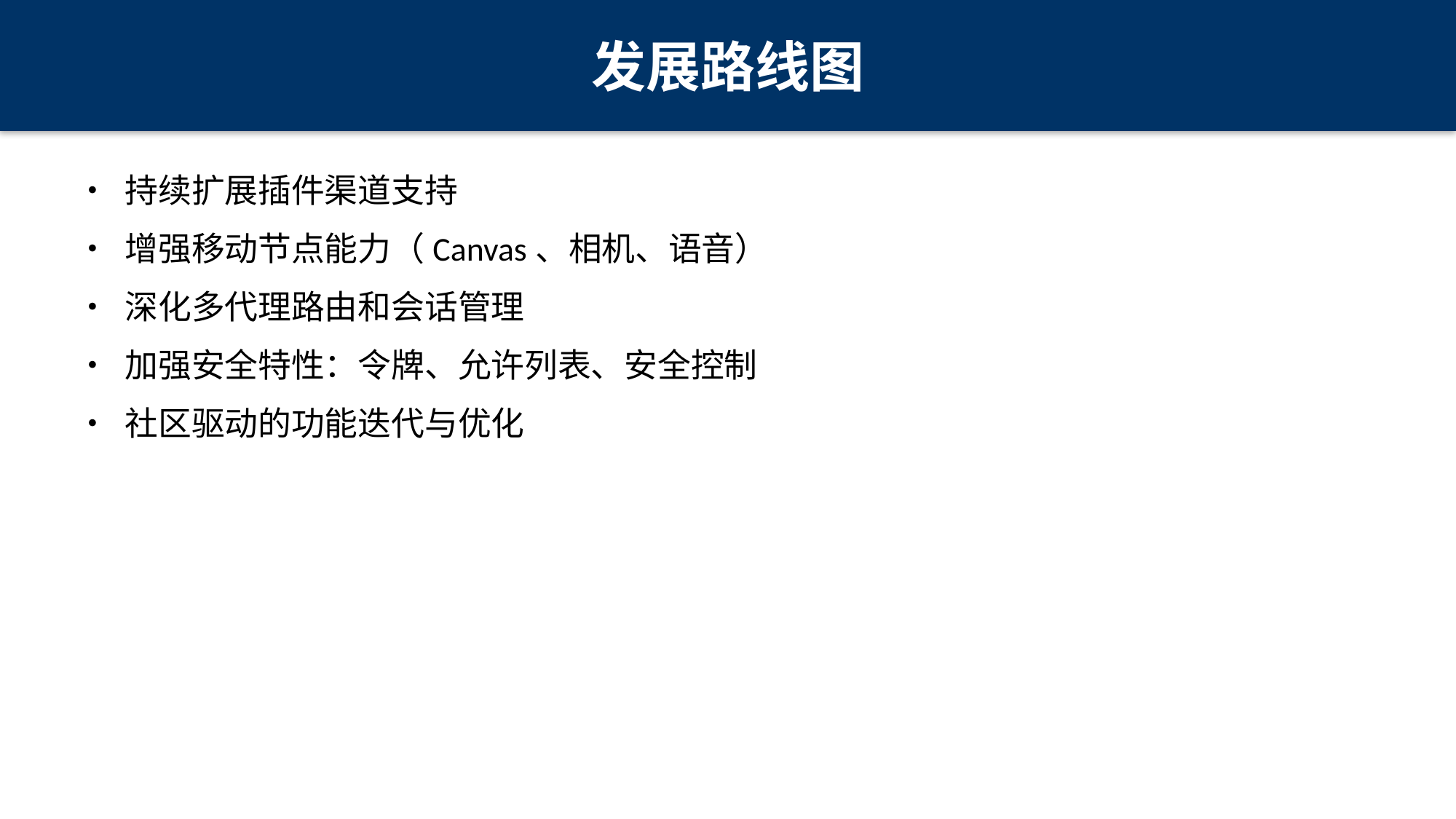

发展路线图
• 持续扩展插件渠道支持
• 增强移动节点能力（Canvas、相机、语音）
• 深化多代理路由和会话管理
• 加强安全特性：令牌、允许列表、安全控制
• 社区驱动的功能迭代与优化